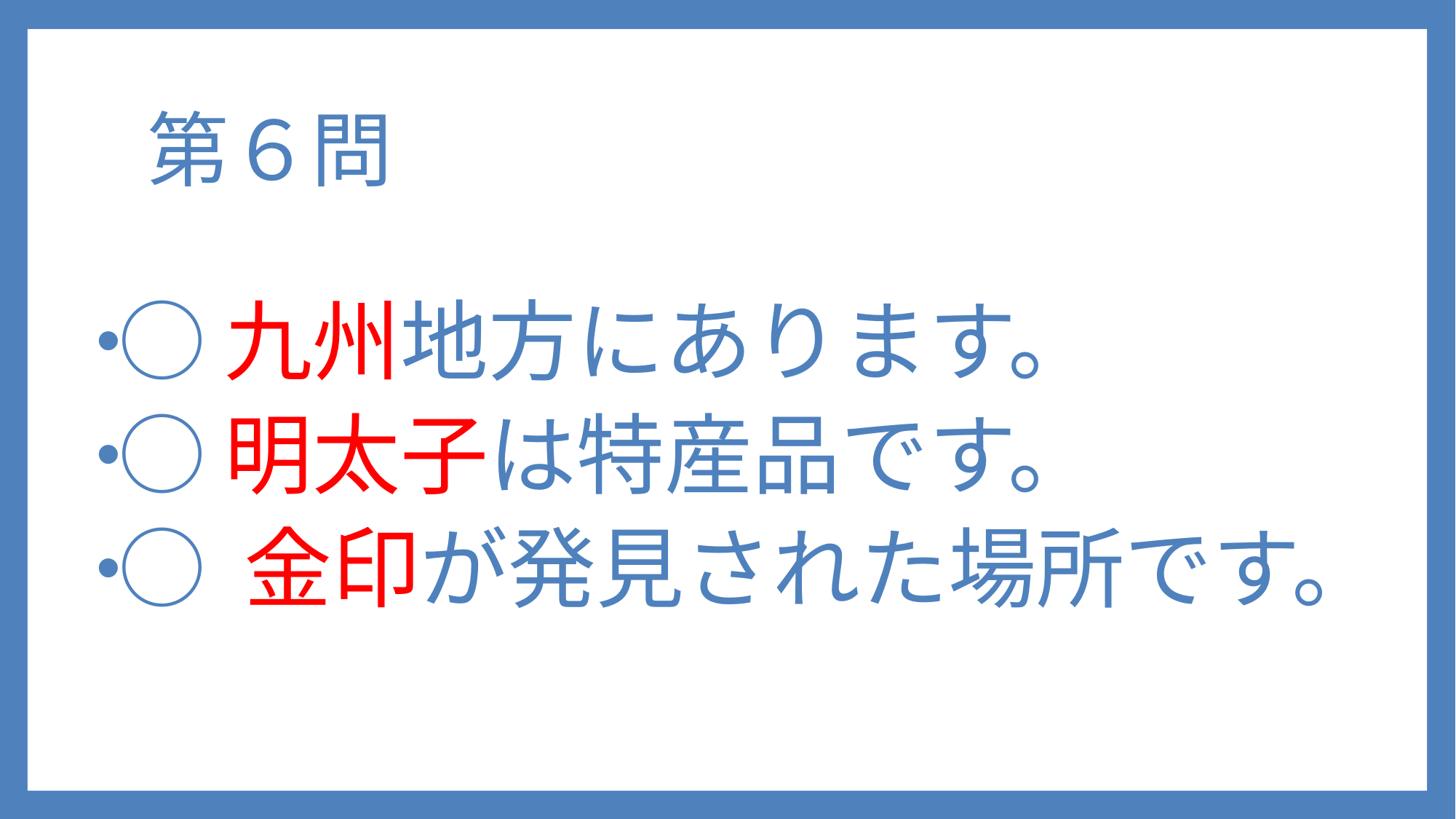

# 第６問
○九州地方にあります。
○明太子は特産品です。
○ 金印が発見された場所です。